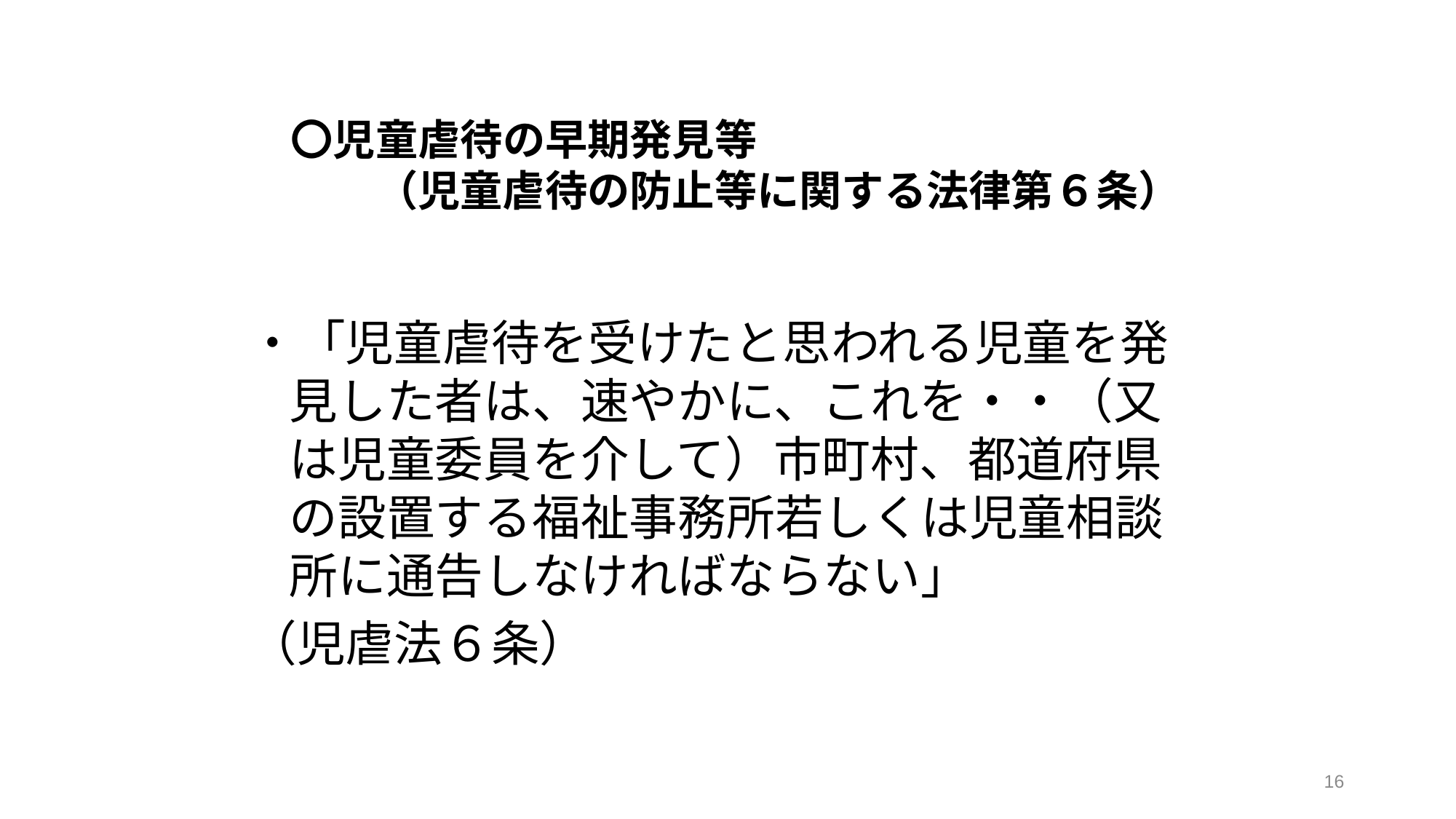

〇児童虐待の早期発見等
　　　（児童虐待の防止等に関する法律第６条）

・「児童虐待を受けたと思われる児童を発見した者は、速やかに、これを・・（又は児童委員を介して）市町村、都道府県の設置する福祉事務所若しくは児童相談所に通告しなければならない」
（児虐法６条）
16